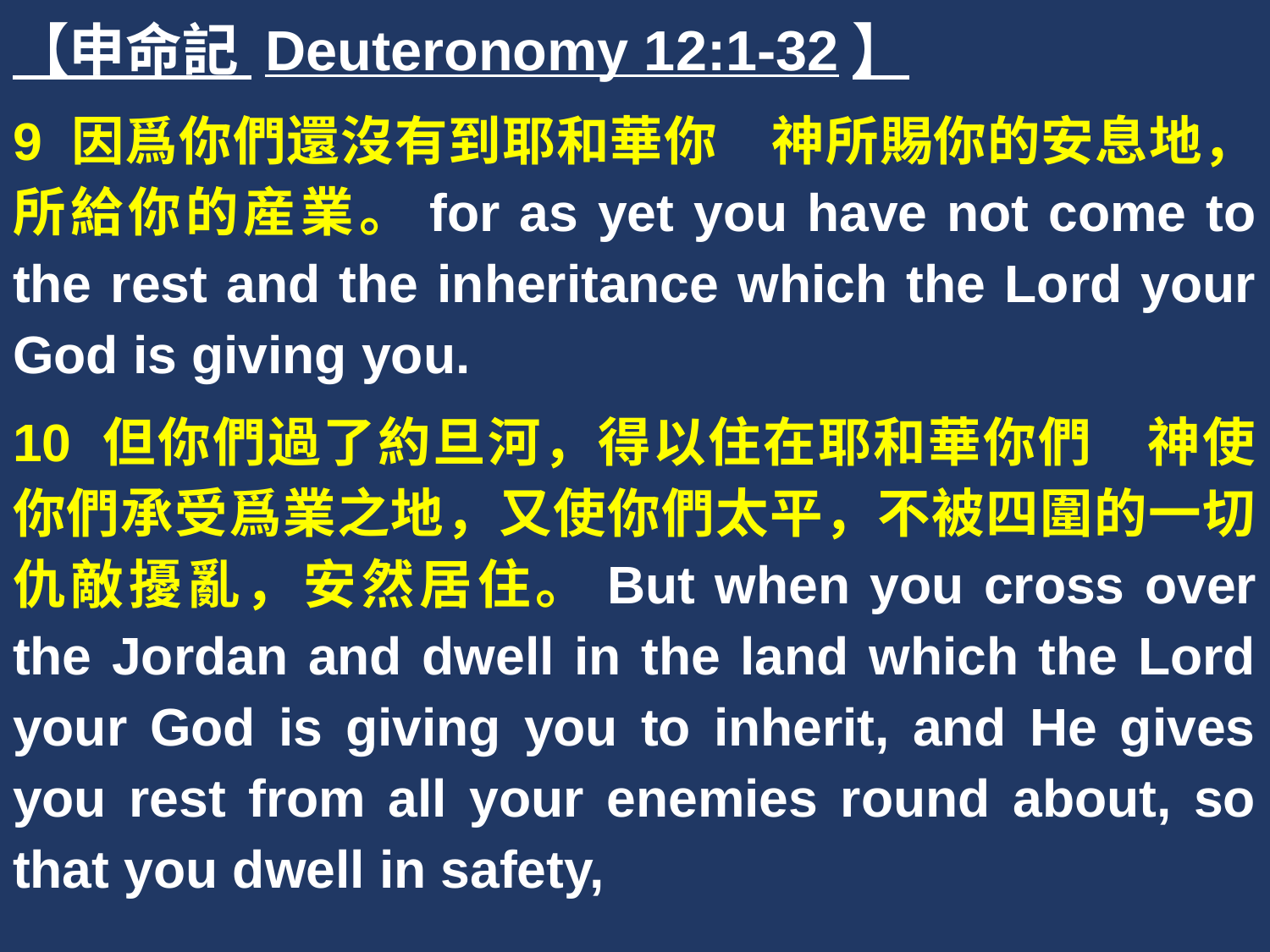

【申命記 Deuteronomy 12:1-32】
9 因爲你們還沒有到耶和華你　神所賜你的安息地，所給你的産業。for as yet you have not come to the rest and the inheritance which the Lord your God is giving you.
10 但你們過了約旦河，得以住在耶和華你們　神使你們承受爲業之地，又使你們太平，不被四圍的一切仇敵擾亂，安然居住。But when you cross over the Jordan and dwell in the land which the Lord your God is giving you to inherit, and He gives you rest from all your enemies round about, so that you dwell in safety,